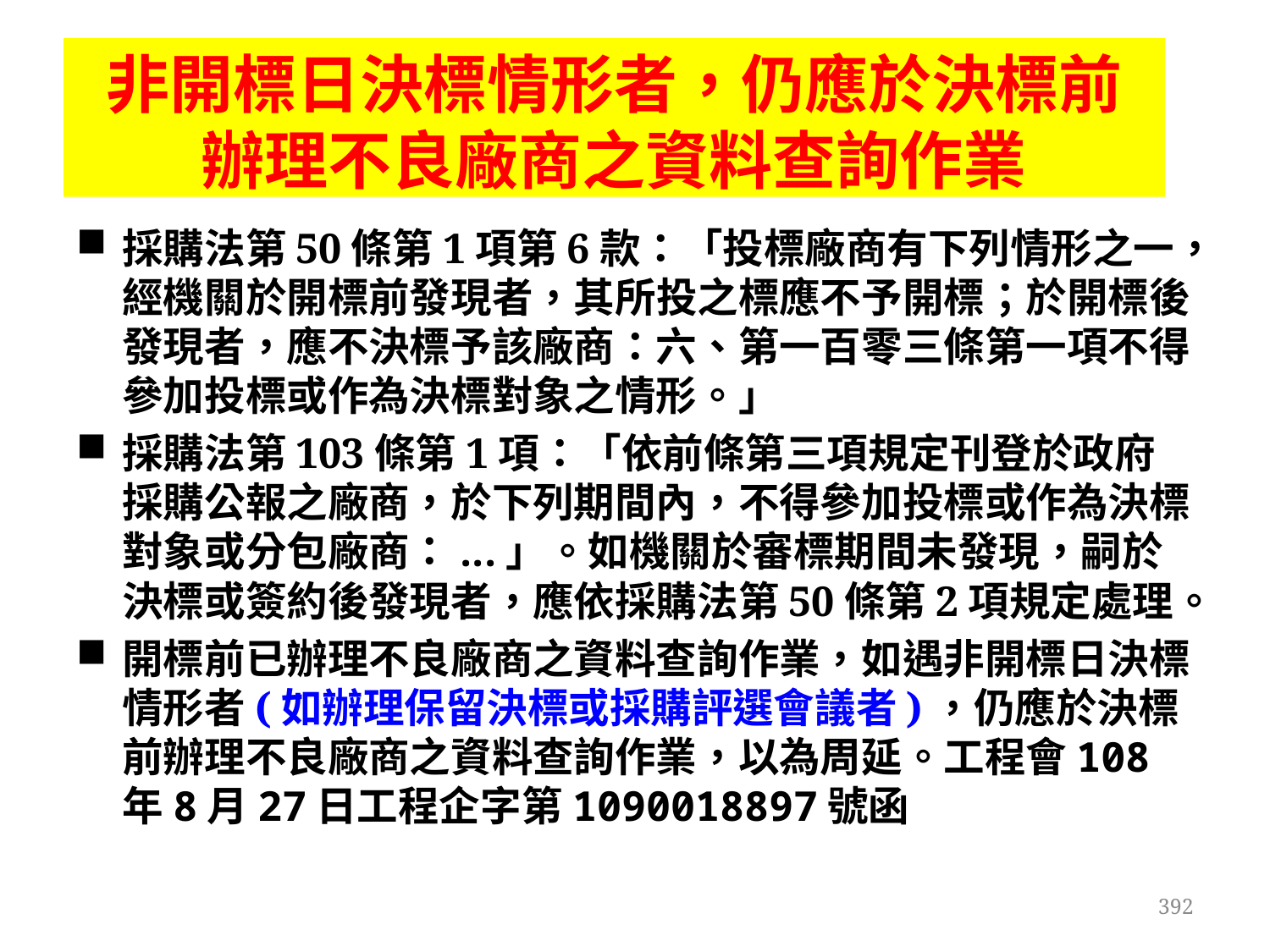

非開標日決標情形者，仍應於決標前辦理不良廠商之資料查詢作業
採購法第50條第1項第6款：「投標廠商有下列情形之一，經機關於開標前發現者，其所投之標應不予開標；於開標後發現者，應不決標予該廠商：六、第一百零三條第一項不得參加投標或作為決標對象之情形。」
採購法第103條第1項：「依前條第三項規定刊登於政府採購公報之廠商，於下列期間內，不得參加投標或作為決標對象或分包廠商：...」。如機關於審標期間未發現，嗣於決標或簽約後發現者，應依採購法第50條第2項規定處理。
開標前已辦理不良廠商之資料查詢作業，如遇非開標日決標情形者(如辦理保留決標或採購評選會議者)，仍應於決標前辦理不良廠商之資料查詢作業，以為周延。工程會108年8月27日工程企字第1090018897號函
392